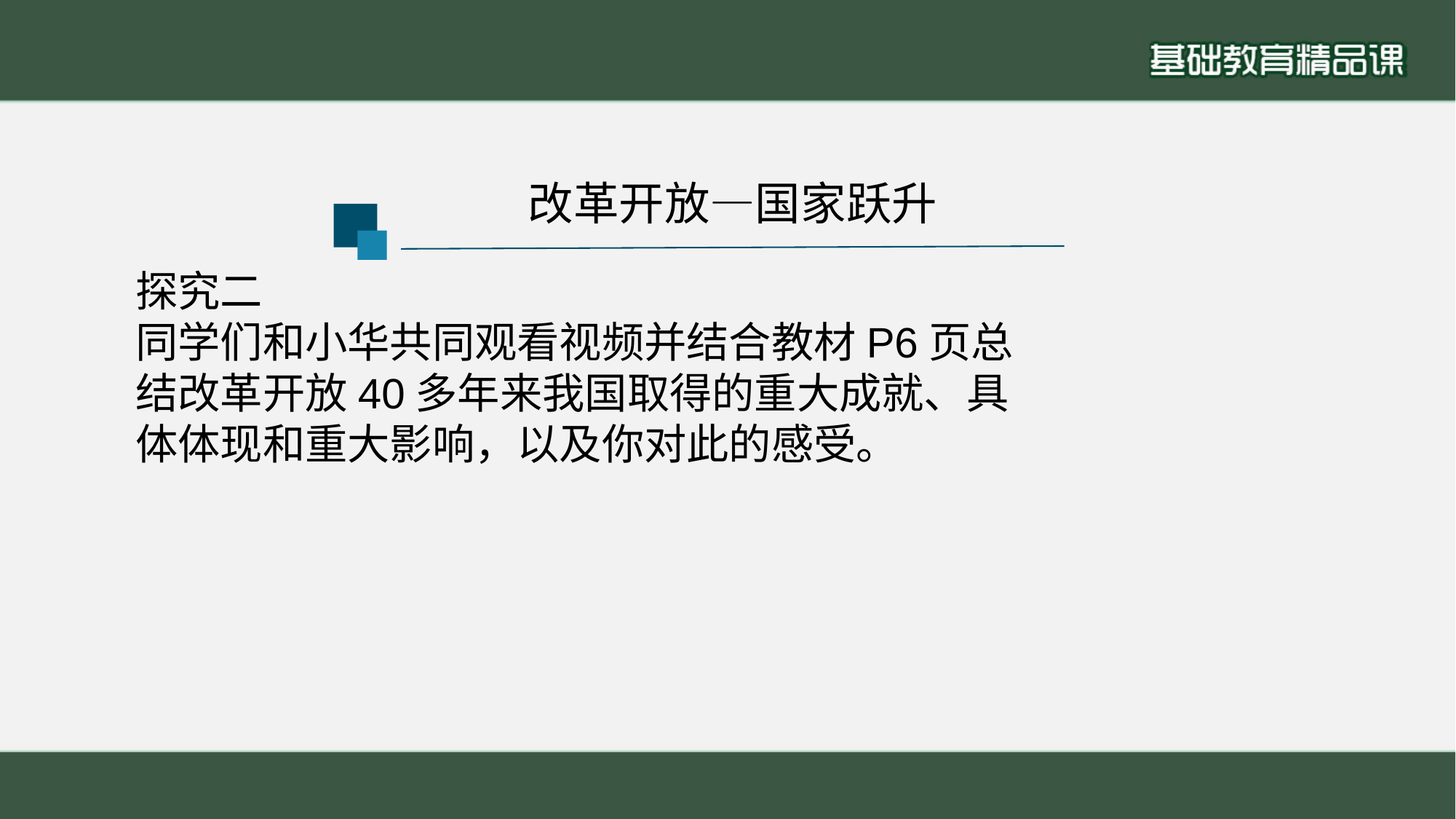

改革开放—国家跃升

探究二
同学们和小华共同观看视频并结合教材P6页总结改革开放40多年来我国取得的重大成就、具体体现和重大影响，以及你对此的感受。